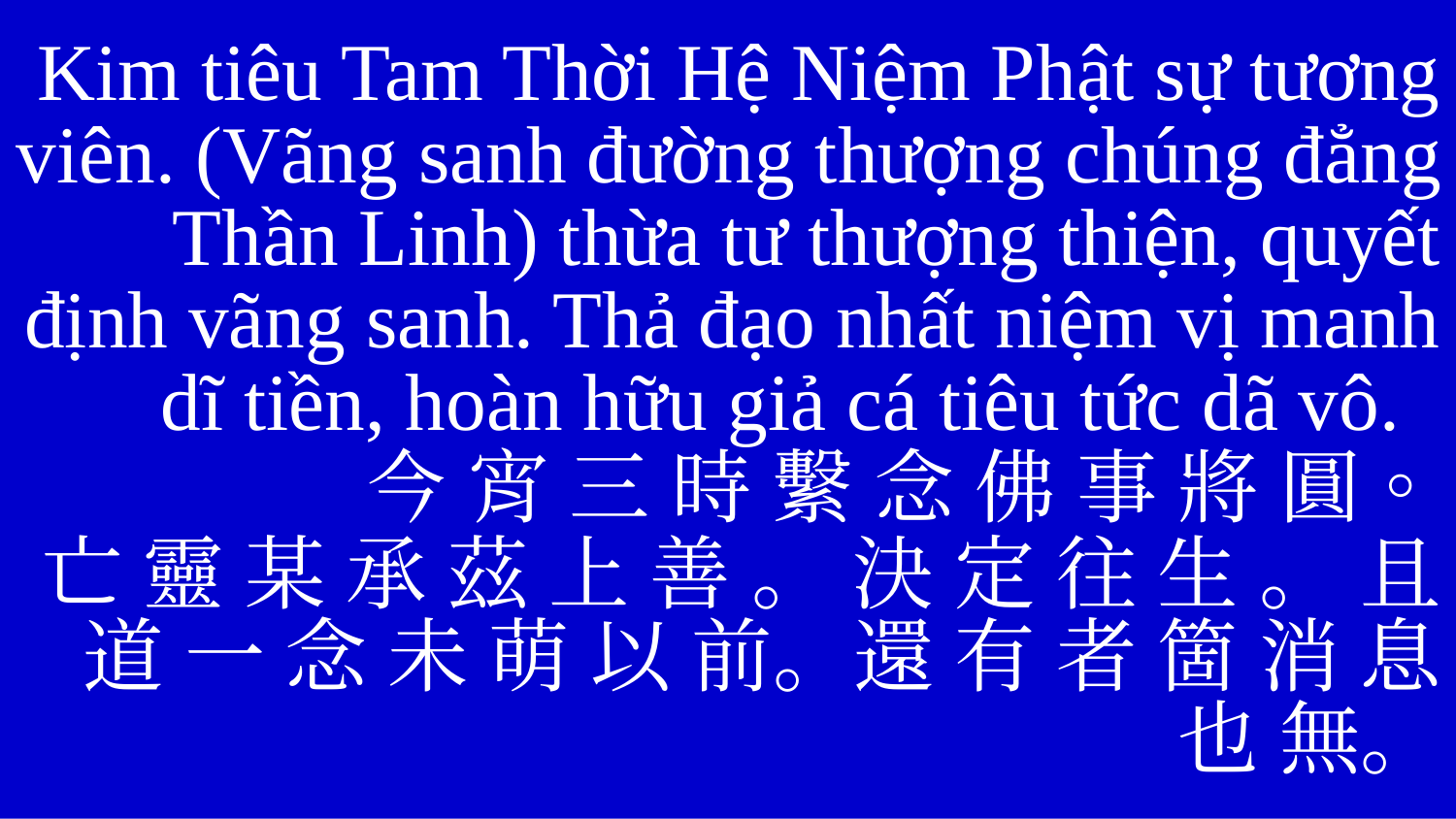

Kim tiêu Tam Thời Hệ Niệm Phật sự tương viên. (Vãng sanh đường thượng chúng đẳng Thần Linh) thừa tư thượng thiện, quyết định vãng sanh. Thả đạo nhất niệm vị manh dĩ tiền, hoàn hữu giả cá tiêu tức dã vô.
今 宵 三 時 繫 念 佛 事 將 圓。
亡 靈 某 承 茲 上 善 。 決 定 往 生 。 且 道 一 念 未 萌 以 前。還 有 者 箇 消 息 也 無。